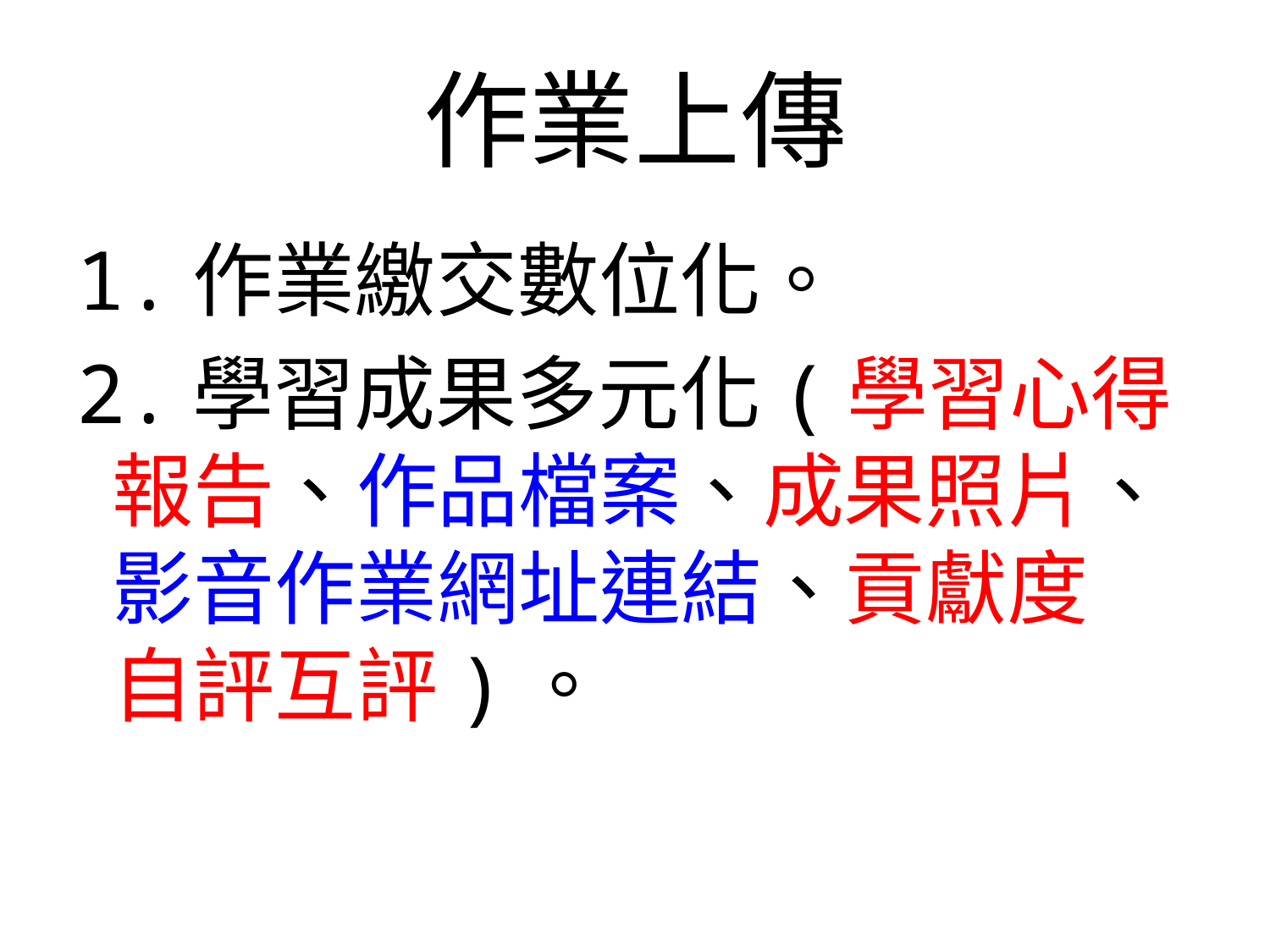

# 作業上傳
1.作業繳交數位化。
2.學習成果多元化(學習心得
  報告、作品檔案、成果照片、
  影音作業網址連結、貢獻度
  自評互評)。